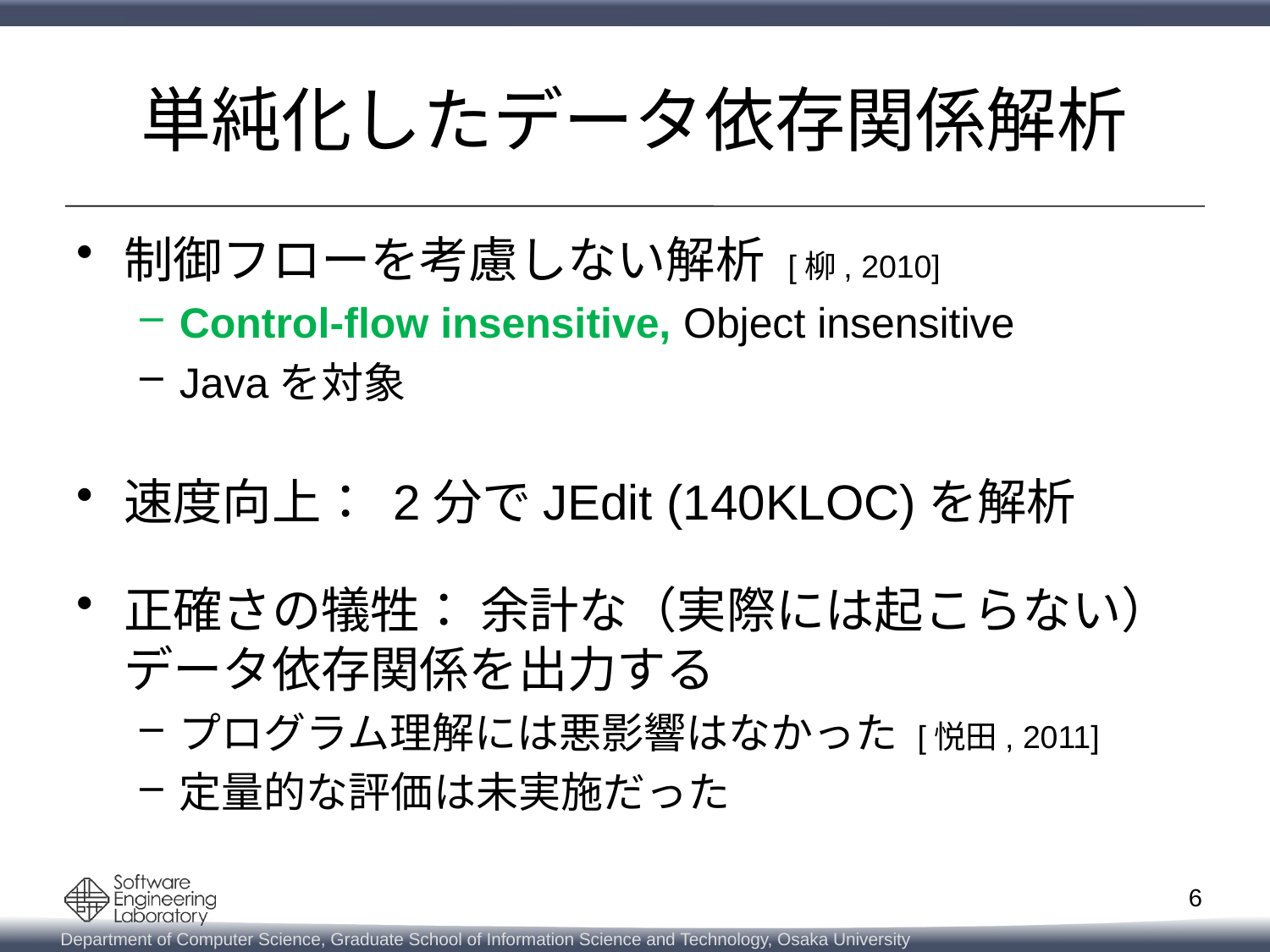

# 単純化したデータ依存関係解析
制御フローを考慮しない解析 [柳, 2010]
Control-flow insensitive, Object insensitive
Javaを対象

速度向上： 2分でJEdit (140KLOC)を解析

正確さの犠牲： 余計な（実際には起こらない） データ依存関係を出力する
プログラム理解には悪影響はなかった [悦田, 2011]
定量的な評価は未実施だった
6